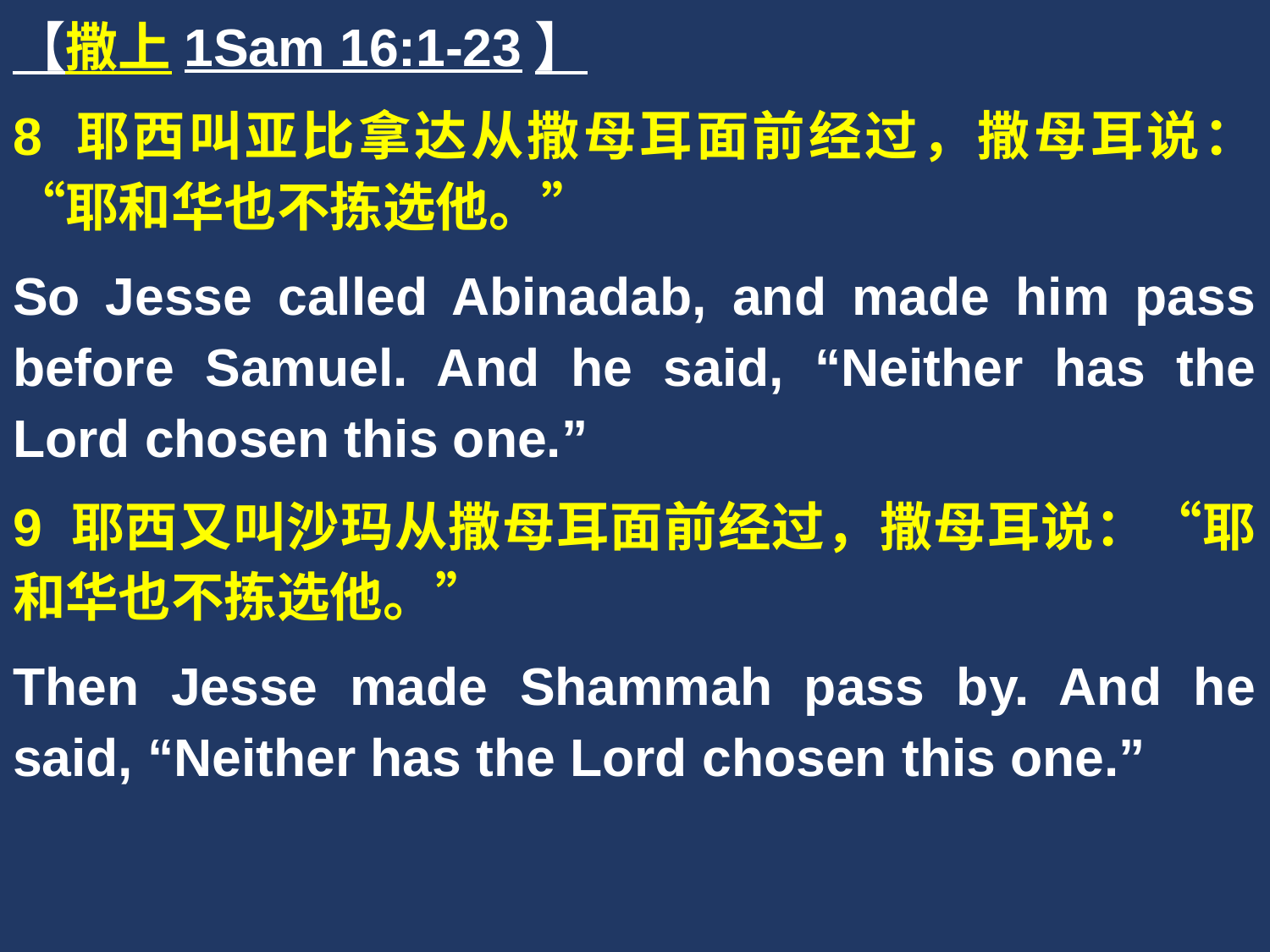

【撒上1Sam 16:1-23】
8 耶西叫亚比拿达从撒母耳面前经过，撒母耳说：“耶和华也不拣选他。”
So Jesse called Abinadab, and made him pass before Samuel. And he said, “Neither has the Lord chosen this one.”
9 耶西又叫沙玛从撒母耳面前经过，撒母耳说：“耶和华也不拣选他。”
Then Jesse made Shammah pass by. And he said, “Neither has the Lord chosen this one.”